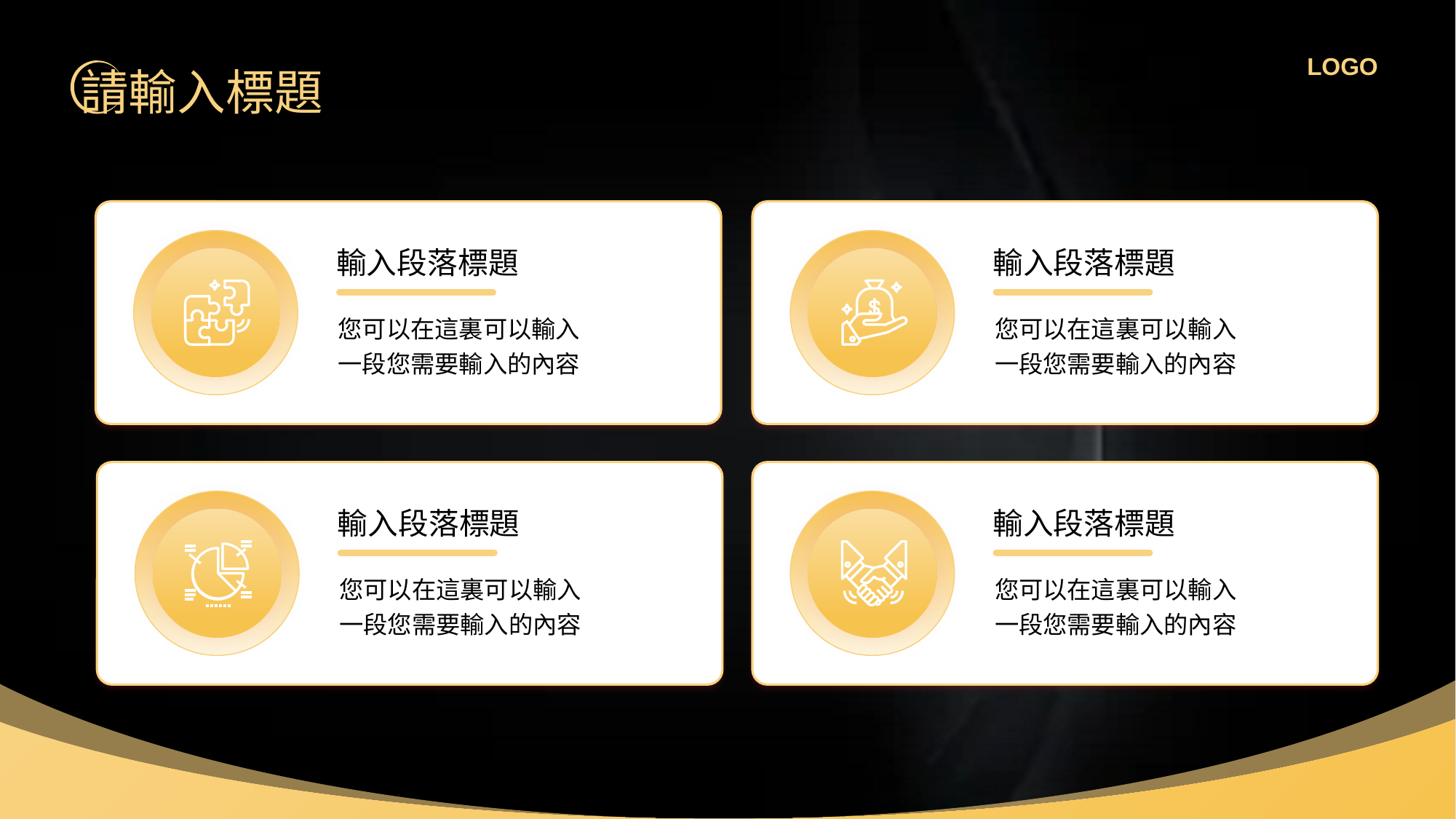

LOGO
請輸入標題

輸入段落標題
您可以在這裏可以輸入一段您需要輸入的內容

輸入段落標題
您可以在這裏可以輸入一段您需要輸入的內容

輸入段落標題
您可以在這裏可以輸入一段您需要輸入的內容

輸入段落標題

您可以在這裏可以輸入一段您需要輸入的內容